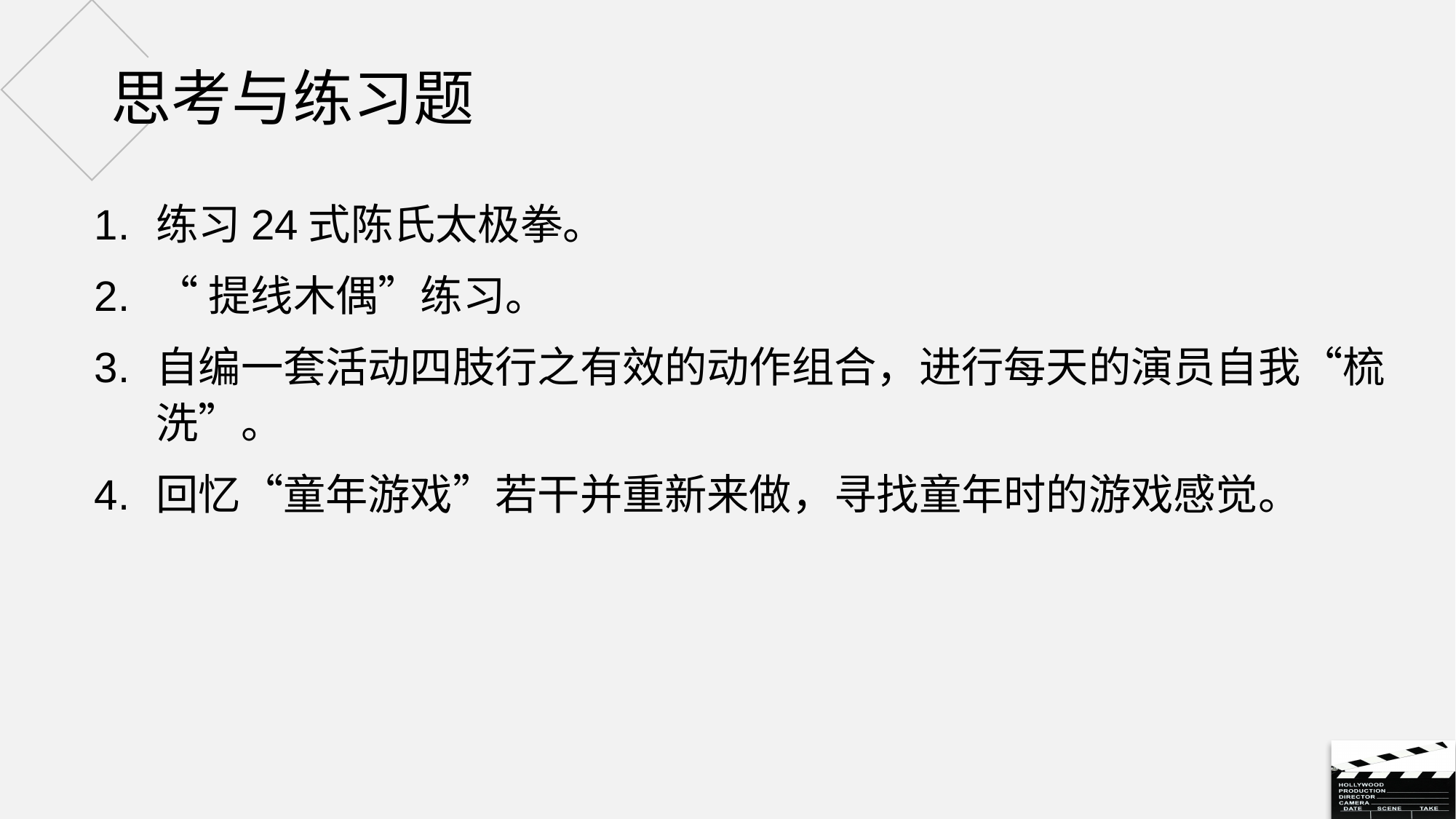

# 思考与练习题
练习24式陈氏太极拳。
“提线木偶”练习。
自编一套活动四肢行之有效的动作组合，进行每天的演员自我“梳洗”。
回忆“童年游戏”若干并重新来做，寻找童年时的游戏感觉。